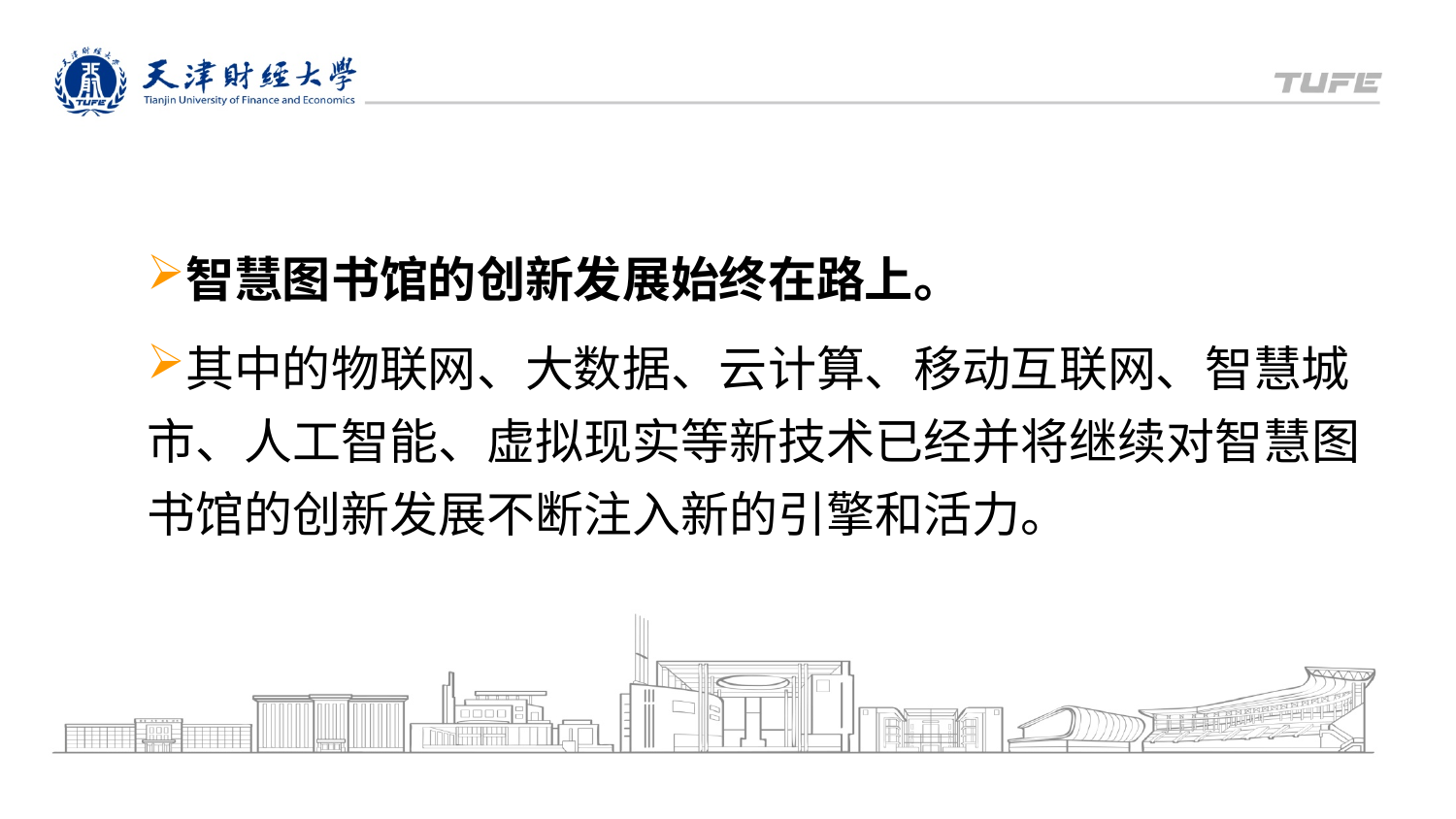

智慧图书馆的创新发展始终在路上。
其中的物联网、大数据、云计算、移动互联网、智慧城市、人工智能、虚拟现实等新技术已经并将继续对智慧图书馆的创新发展不断注入新的引擎和活力。
天津财经大学XX
XXXX年X月X日